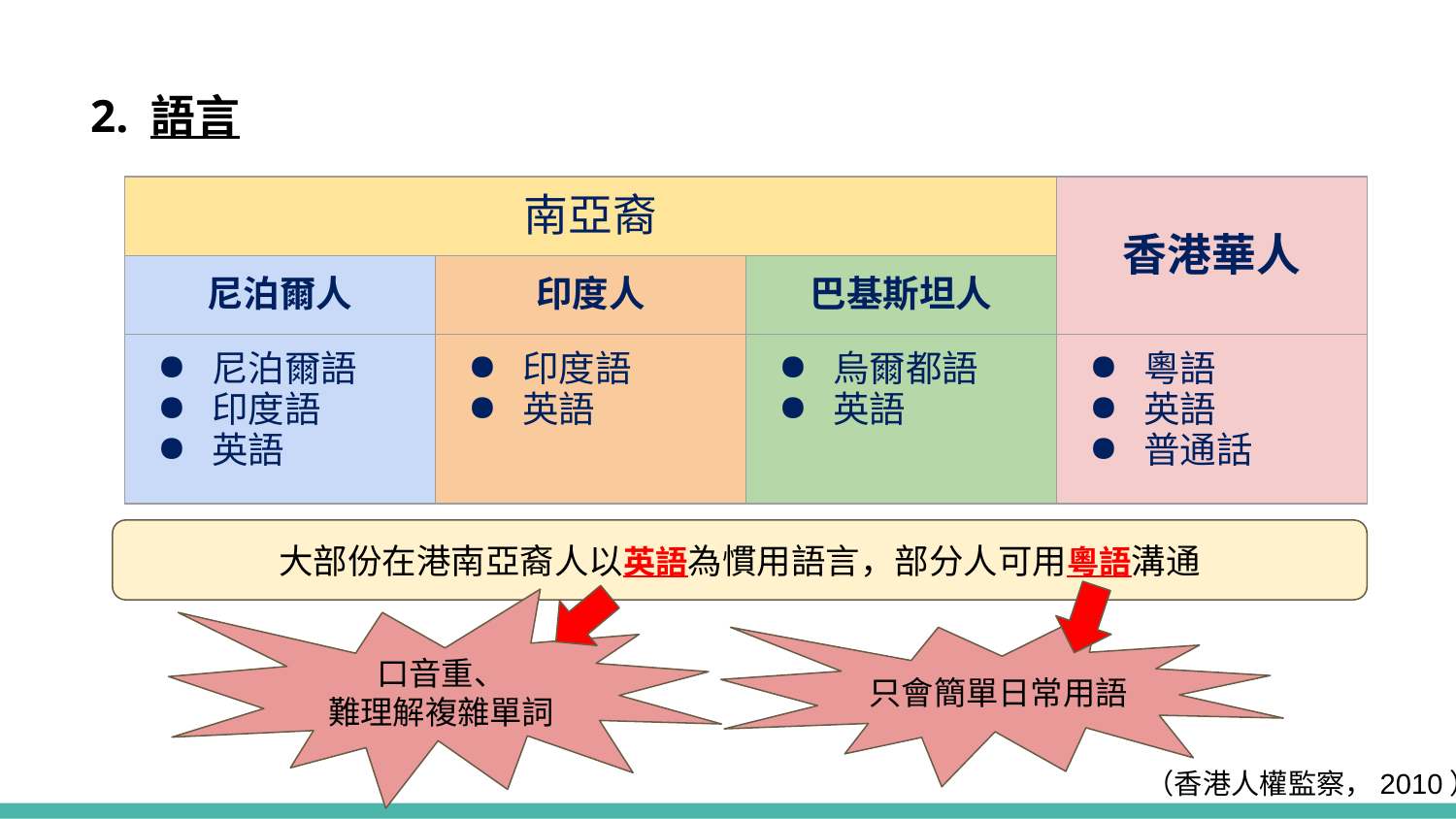

2. 語言

| 南亞裔 |  |  | 香港華人 |
| --- | --- | --- | --- |
| 尼泊爾人 | 印度人 | 巴基斯坦人 |  |
| 尼泊爾語 印度語 英語 | 印度語 英語 | 烏爾都語 英語 | 粵語 英語 普通話 |
大部份在港南亞裔人以英語為慣用語言，部分人可用粵語溝通

口音重、
難理解複雜單詞
只會簡單日常用語
（香港人權監察，2010）